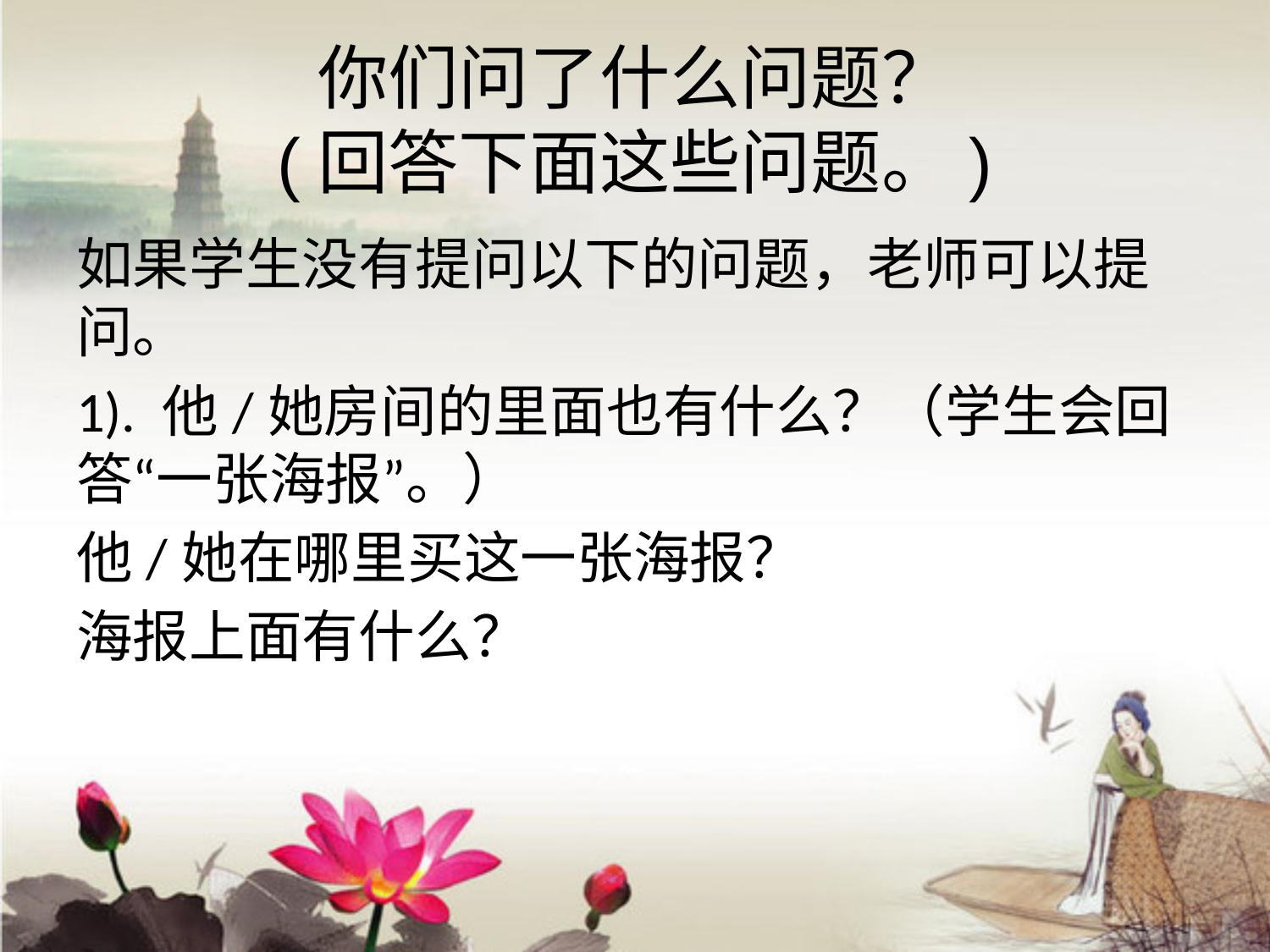

# 你们问了什么问题？ (回答下面这些问题。)
如果学生没有提问以下的问题，老师可以提问。
1). 他/她房间的里面也有什么？（学生会回答“一张海报”。）
他/她在哪里买这一张海报？
海报上面有什么？